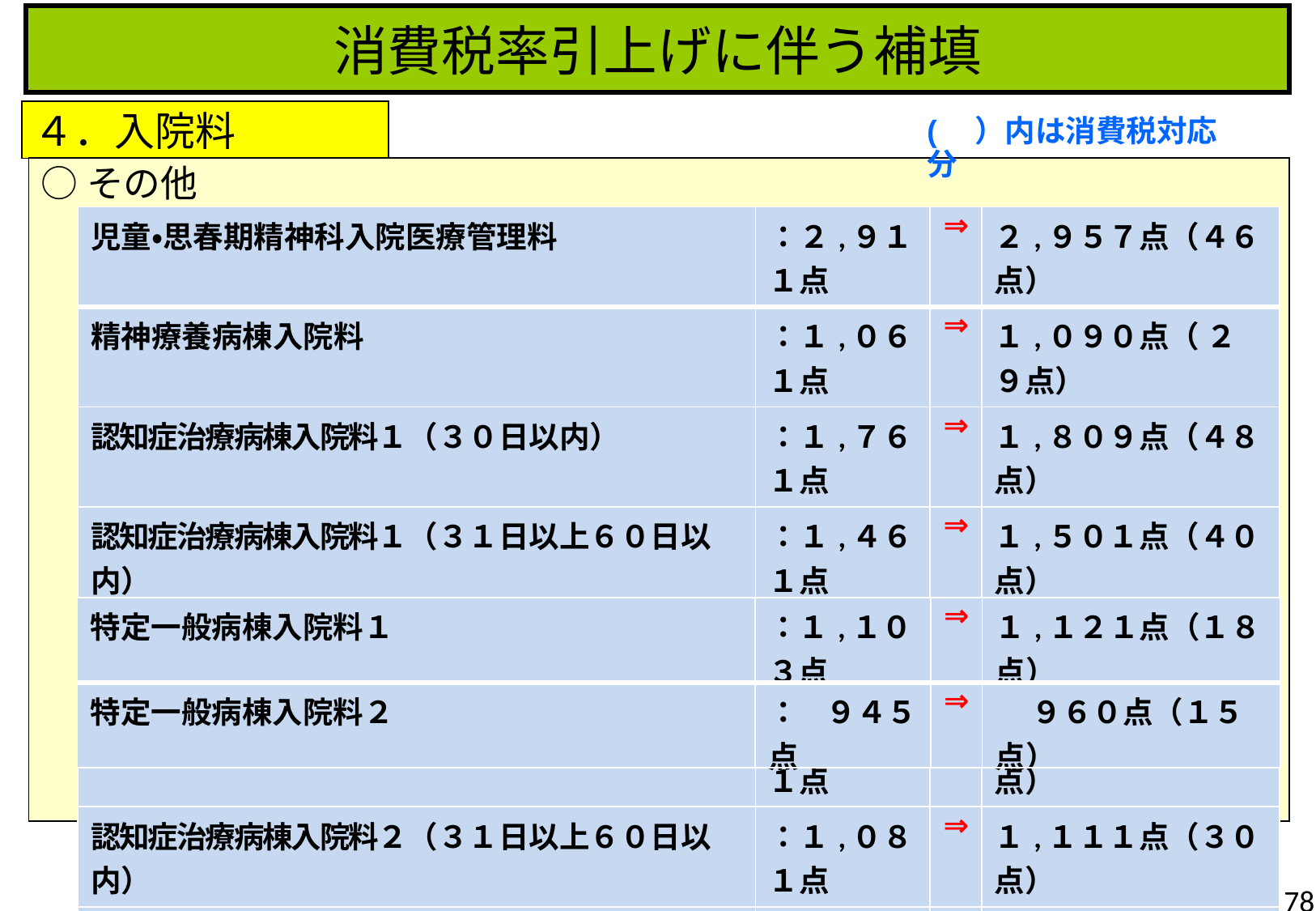

消費税率引上げに伴う補填
４．入院料
(　）内は消費税対応分
○その他

| 児童・思春期精神科入院医療管理料 | ：２,９１１点 | ⇒ | ２,９５７点（４６点） |
| --- | --- | --- | --- |
| 精神療養病棟入院料 | ：１,０６１点 | ⇒ | １,０９０点（ ２９点） |
| 認知症治療病棟入院料１（３０日以内） | ：１,７６１点 | ⇒ | １,８０９点（４８点） |
| 認知症治療病棟入院料１（３１日以上６０日以内） | ：１,４６１点 | ⇒ | １,５０１点（４０点） |
| 認知症治療病棟入院料１（６１日以上） | ：１,１７１点 | ⇒ | １,２０３点（３２点） |
| 認知症治療病棟入院料２（３０日以内） | ：１,２８１点 | ⇒ | １,３１６点（３５点） |
| 認知症治療病棟入院料２（３１日以上６０日以内） | ：１,０８１点 | ⇒ | １,１１１点（３０点） |
| 認知症治療病棟入院料２（６１日以上） | ： ９６１点 | ⇒ | ９８７点（２６点） |
| 特定一般病棟入院料１ | ：１,１０３点 | ⇒ | １,１２１点（１８点） |
| --- | --- | --- | --- |
| 特定一般病棟入院料２ | ： ９４５点 | ⇒ | ９６０点（１５点） |
78